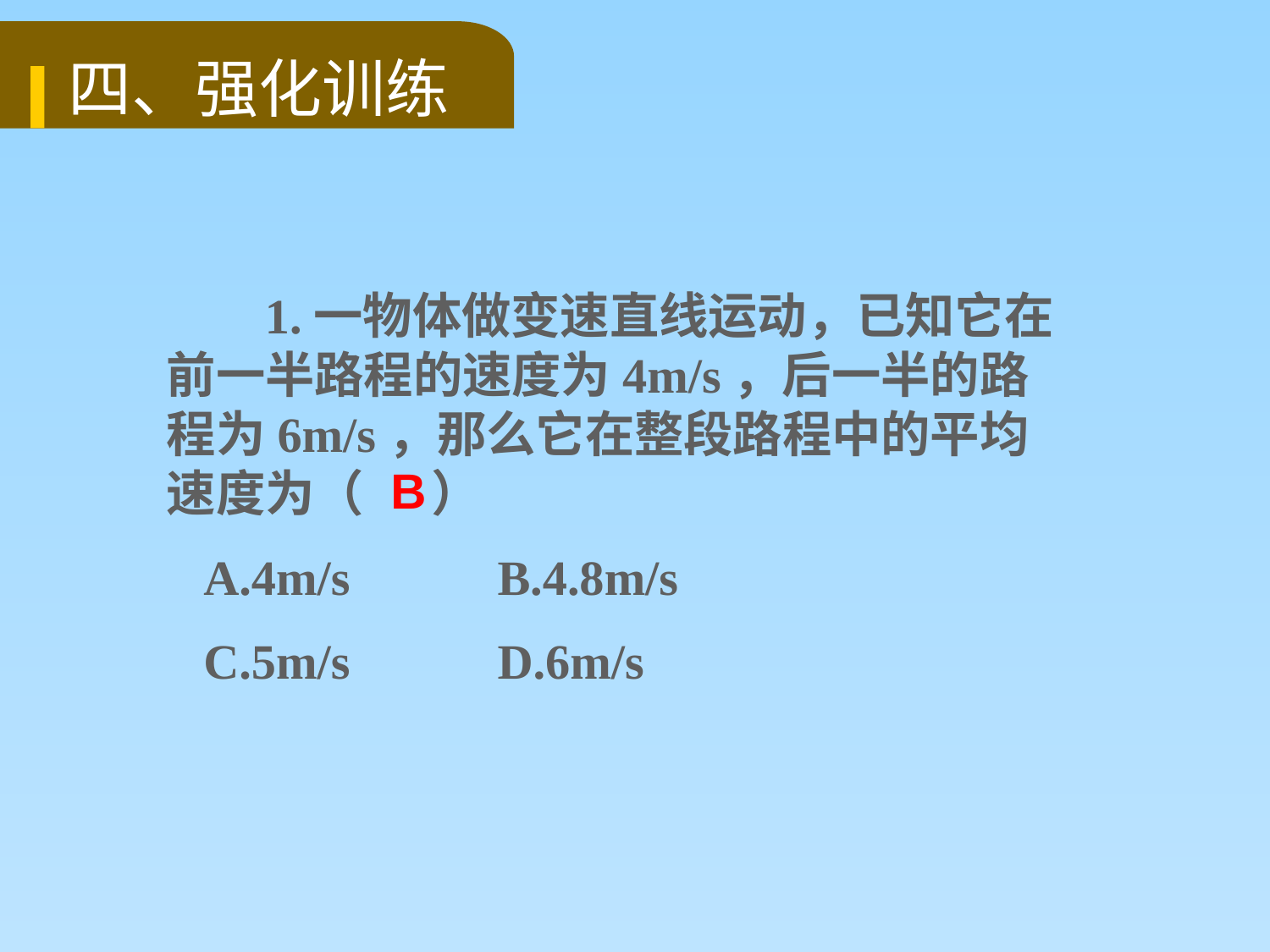

四、强化训练

        1.一物体做变速直线运动，已知它在前一半路程的速度为4m/s，后一半的路程为6m/s，那么它在整段路程中的平均速度为（      ）
   A.4m/s            B.4.8m/s
   C.5m/s            D.6m/s
B